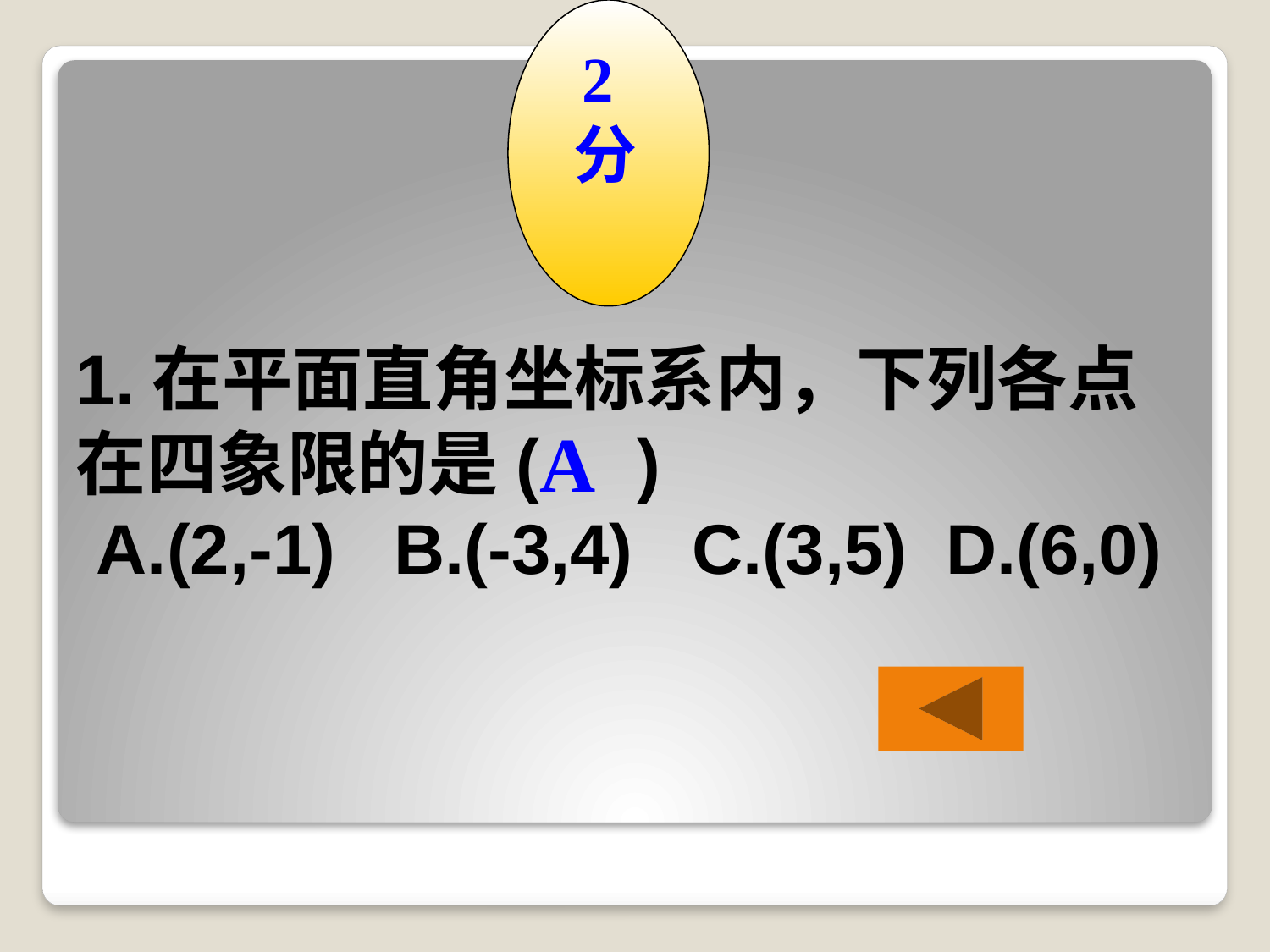

2分
1.在平面直角坐标系内，下列各点在四象限的是(     )
A.(2,-1)   B.(-3,4)   C.(3,5)  D.(6,0)
A